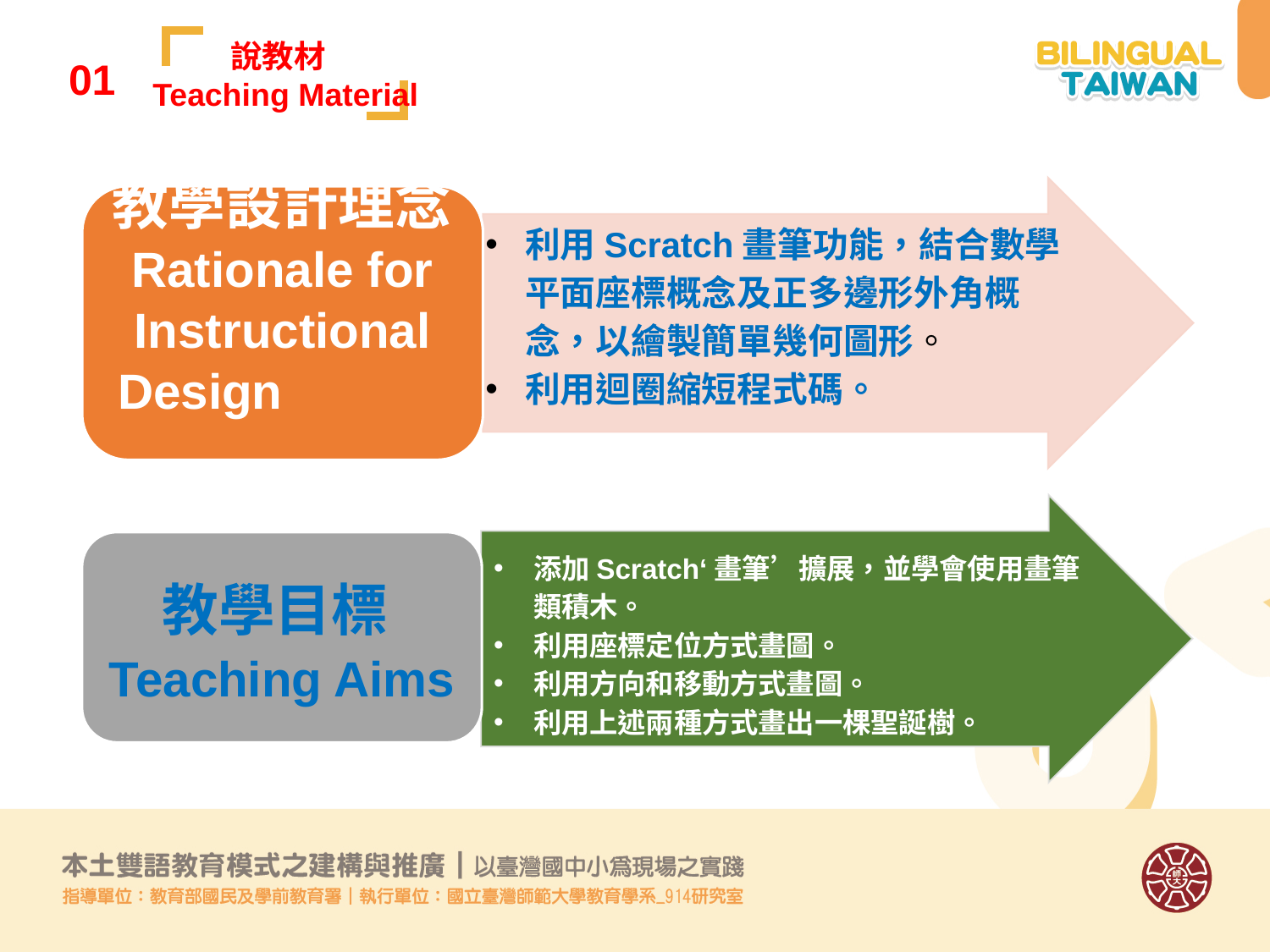

說教材
Teaching Material

01

教學設計理念Rationale for Instructional Design
利用Scratch畫筆功能，結合數學平面座標概念及正多邊形外角概念，以繪製簡單幾何圖形。
利用迴圈縮短程式碼。

教學目標Teaching Aims
添加Scratch‘畫筆’擴展，並學會使用畫筆類積木。
利用座標定位方式畫圖。
利用方向和移動方式畫圖。
利用上述兩種方式畫出一棵聖誕樹。